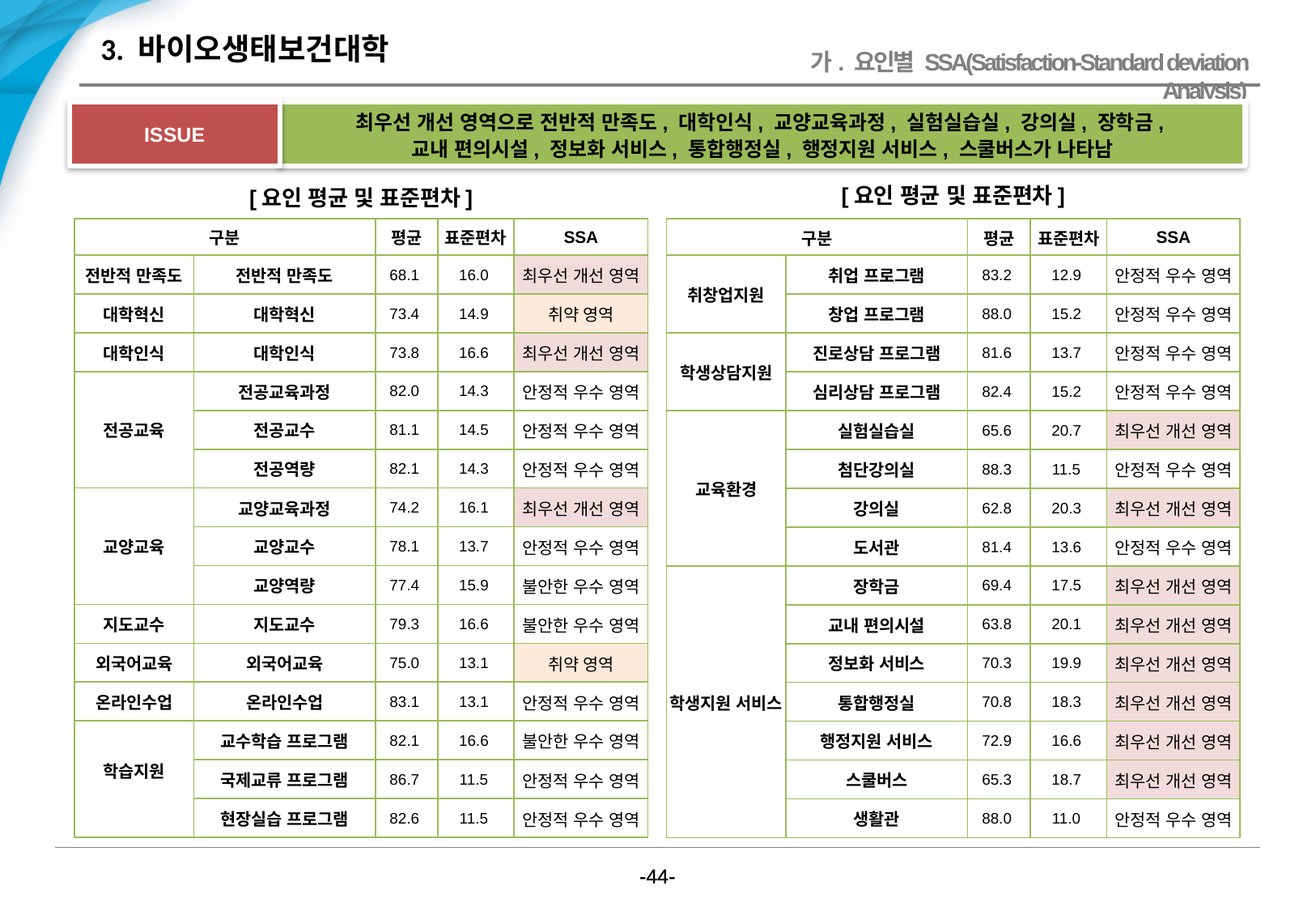

# 3. 바이오생태보건대학
가. 요인별 SSA(Satisfaction-Standard deviation Analysis)
최우선 개선 영역으로 전반적 만족도, 대학인식, 교양교육과정, 실험실습실, 강의실, 장학금,
교내 편의시설, 정보화 서비스, 통합행정실, 행정지원 서비스, 스쿨버스가 나타남
ISSUE
[요인 평균 및 표준편차]
[요인 평균 및 표준편차]
| 구분 |  | 평균 | 표준편차 | SSA |
| --- | --- | --- | --- | --- |
| 전반적 만족도 | 전반적 만족도 | 68.1 | 16.0 | 최우선 개선 영역 |
| 대학혁신 | 대학혁신 | 73.4 | 14.9 | 취약 영역 |
| 대학인식 | 대학인식 | 73.8 | 16.6 | 최우선 개선 영역 |
| 전공교육 | 전공교육과정 | 82.0 | 14.3 | 안정적 우수 영역 |
|  | 전공교수 | 81.1 | 14.5 | 안정적 우수 영역 |
|  | 전공역량 | 82.1 | 14.3 | 안정적 우수 영역 |
| 교양교육 | 교양교육과정 | 74.2 | 16.1 | 최우선 개선 영역 |
|  | 교양교수 | 78.1 | 13.7 | 안정적 우수 영역 |
|  | 교양역량 | 77.4 | 15.9 | 불안한 우수 영역 |
| 지도교수 | 지도교수 | 79.3 | 16.6 | 불안한 우수 영역 |
| 외국어교육 | 외국어교육 | 75.0 | 13.1 | 취약 영역 |
| 온라인수업 | 온라인수업 | 83.1 | 13.1 | 안정적 우수 영역 |
| 학습지원 | 교수학습 프로그램 | 82.1 | 16.6 | 불안한 우수 영역 |
|  | 국제교류 프로그램 | 86.7 | 11.5 | 안정적 우수 영역 |
|  | 현장실습 프로그램 | 82.6 | 11.5 | 안정적 우수 영역 |
| 구분 |  | 평균 | 표준편차 | SSA |
| --- | --- | --- | --- | --- |
| 취창업지원 | 취업 프로그램 | 83.2 | 12.9 | 안정적 우수 영역 |
|  | 창업 프로그램 | 88.0 | 15.2 | 안정적 우수 영역 |
| 학생상담지원 | 진로상담 프로그램 | 81.6 | 13.7 | 안정적 우수 영역 |
|  | 심리상담 프로그램 | 82.4 | 15.2 | 안정적 우수 영역 |
| 교육환경 | 실험실습실 | 65.6 | 20.7 | 최우선 개선 영역 |
|  | 첨단강의실 | 88.3 | 11.5 | 안정적 우수 영역 |
|  | 강의실 | 62.8 | 20.3 | 최우선 개선 영역 |
|  | 도서관 | 81.4 | 13.6 | 안정적 우수 영역 |
| 학생지원 서비스 | 장학금 | 69.4 | 17.5 | 최우선 개선 영역 |
|  | 교내 편의시설 | 63.8 | 20.1 | 최우선 개선 영역 |
|  | 정보화 서비스 | 70.3 | 19.9 | 최우선 개선 영역 |
|  | 통합행정실 | 70.8 | 18.3 | 최우선 개선 영역 |
|  | 행정지원 서비스 | 72.9 | 16.6 | 최우선 개선 영역 |
|  | 스쿨버스 | 65.3 | 18.7 | 최우선 개선 영역 |
|  | 생활관 | 88.0 | 11.0 | 안정적 우수 영역 |
-44-
-44-